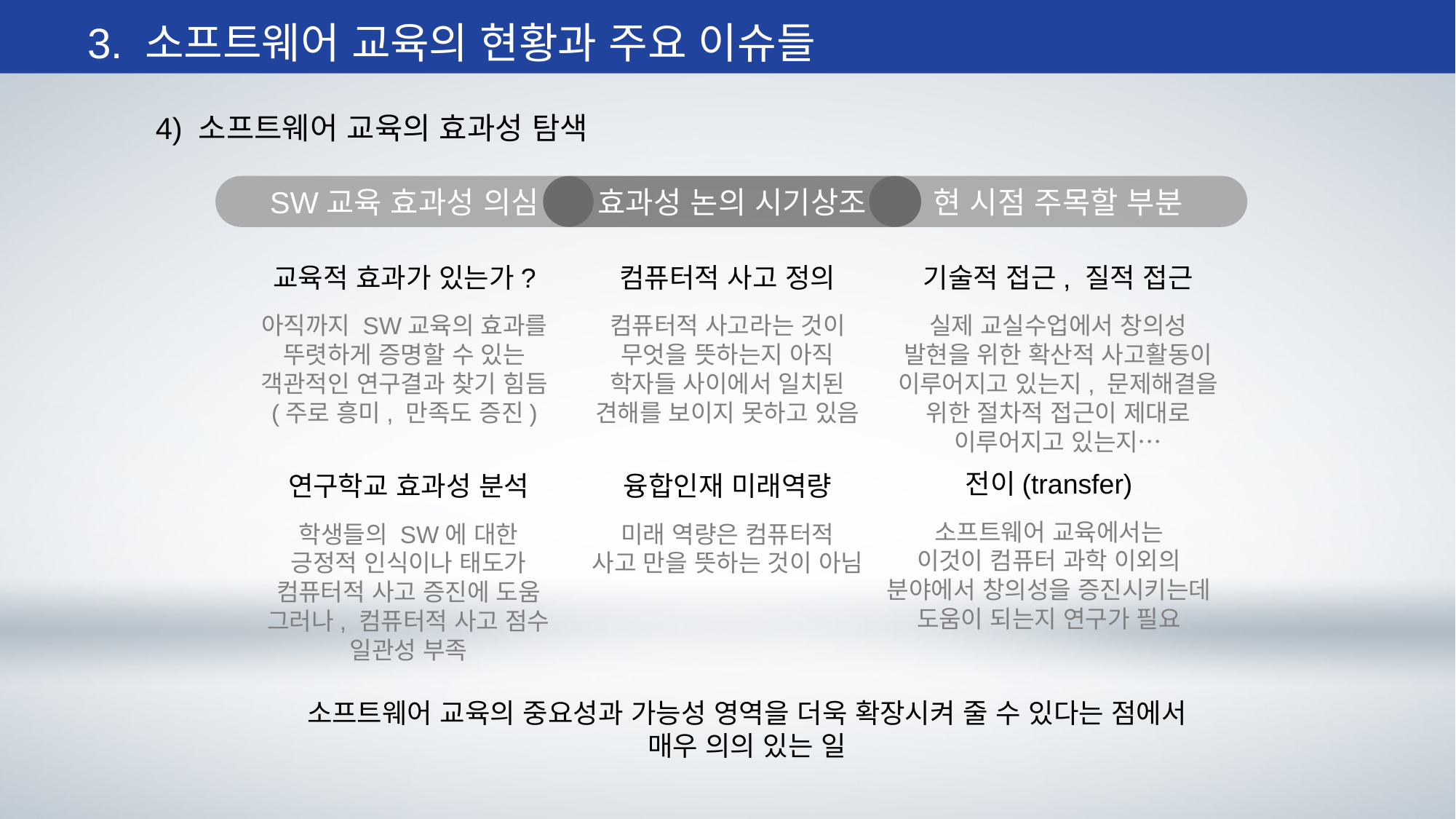

3. 소프트웨어 교육의 현황과 주요 이슈들
4) 소프트웨어 교육의 효과성 탐색
SW교육 효과성 의심
효과성 논의 시기상조
현 시점 주목할 부분
교육적 효과가 있는가?
아직까지 SW교육의 효과를
뚜렷하게 증명할 수 있는
객관적인 연구결과 찾기 힘듬
(주로 흥미, 만족도 증진)
컴퓨터적 사고 정의
컴퓨터적 사고라는 것이
무엇을 뜻하는지 아직
학자들 사이에서 일치된
견해를 보이지 못하고 있음
기술적 접근, 질적 접근
실제 교실수업에서 창의성
발현을 위한 확산적 사고활동이
이루어지고 있는지, 문제해결을
위한 절차적 접근이 제대로
이루어지고 있는지…
전이(transfer)
소프트웨어 교육에서는
이것이 컴퓨터 과학 이외의
분야에서 창의성을 증진시키는데
도움이 되는지 연구가 필요
연구학교 효과성 분석
학생들의 SW에 대한
긍정적 인식이나 태도가
컴퓨터적 사고 증진에 도움
그러나, 컴퓨터적 사고 점수
일관성 부족
융합인재 미래역량
미래 역량은 컴퓨터적
사고 만을 뜻하는 것이 아님
소프트웨어 교육의 중요성과 가능성 영역을 더욱 확장시켜 줄 수 있다는 점에서
매우 의의 있는 일